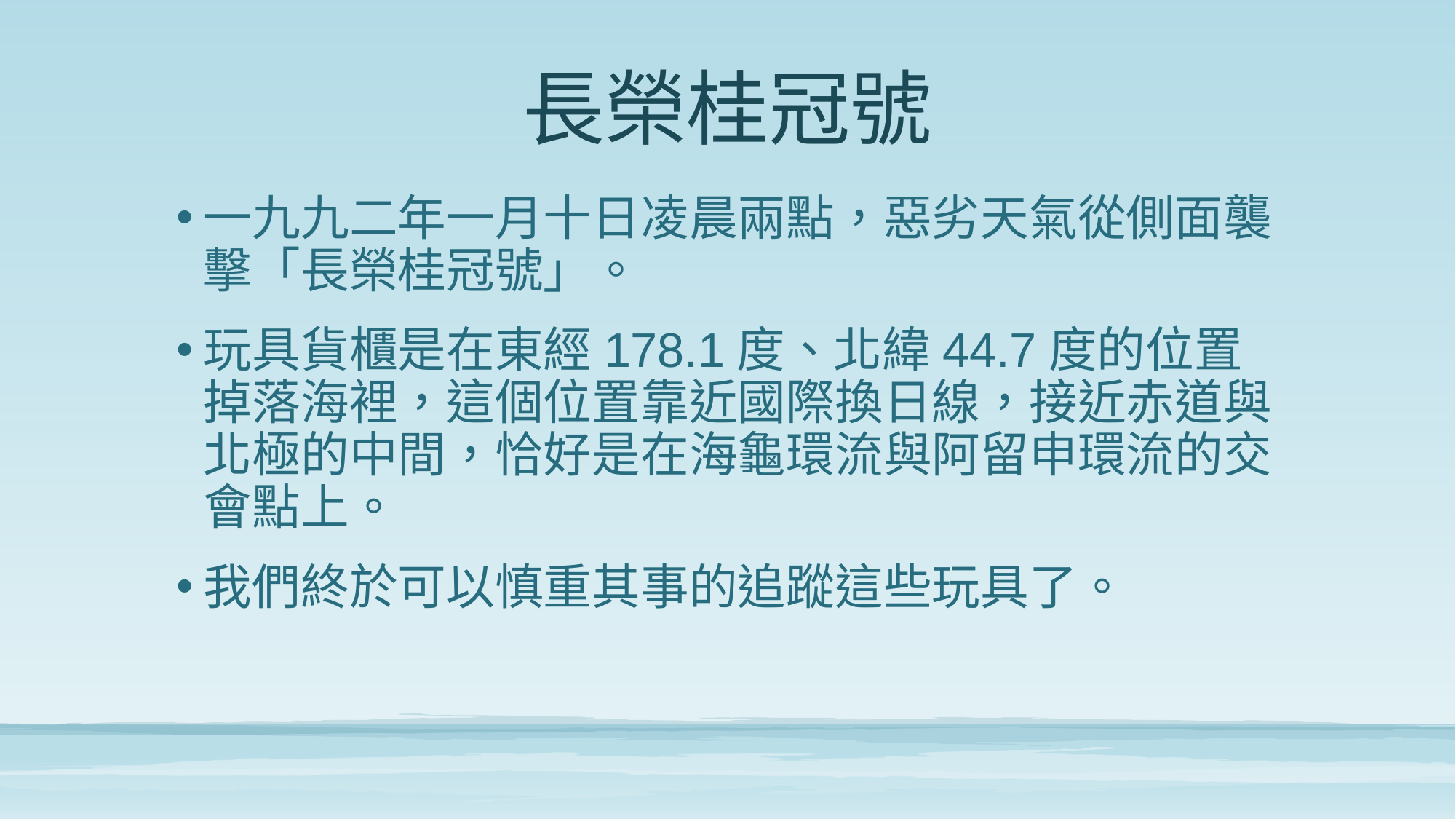

# 長榮桂冠號
一九九二年一月十日凌晨兩點，惡劣天氣從側面襲擊「長榮桂冠號」。
玩具貨櫃是在東經178.1度、北緯44.7度的位置掉落海裡，這個位置靠近國際換日線，接近赤道與北極的中間，恰好是在海龜環流與阿留申環流的交會點上。
我們終於可以慎重其事的追蹤這些玩具了。